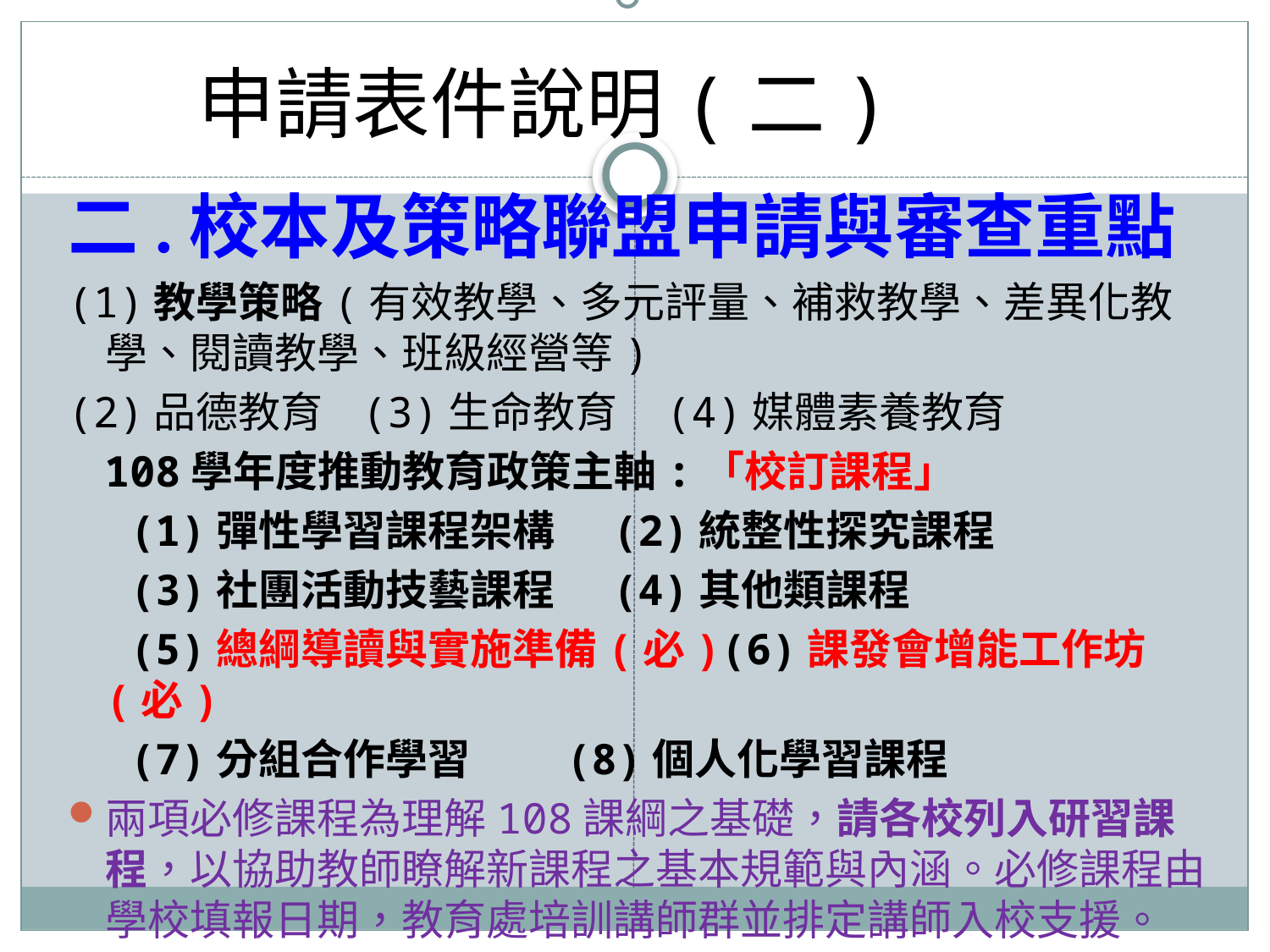

。
# 申請表件說明(二)
二.校本及策略聯盟申請與審查重點
(1)教學策略(有效教學、多元評量、補救教學、差異化教學、閱讀教學、班級經營等)
(2)品德教育   (3)生命教育    (4)媒體素養教育
108學年度推動教育政策主軸:「校訂課程」
 (1)彈性學習課程架構     (2)統整性探究課程
 (3)社團活動技藝課程     (4)其他類課程
 (5)總綱導讀與實施準備(必)(6)課發會增能工作坊(必)
 (7)分組合作學習         (8)個人化學習課程
兩項必修課程為理解108課綱之基礎，請各校列入研習課程，以協助教師瞭解新課程之基本規範與內涵。必修課程由學校填報日期，教育處培訓講師群並排定講師入校支援。